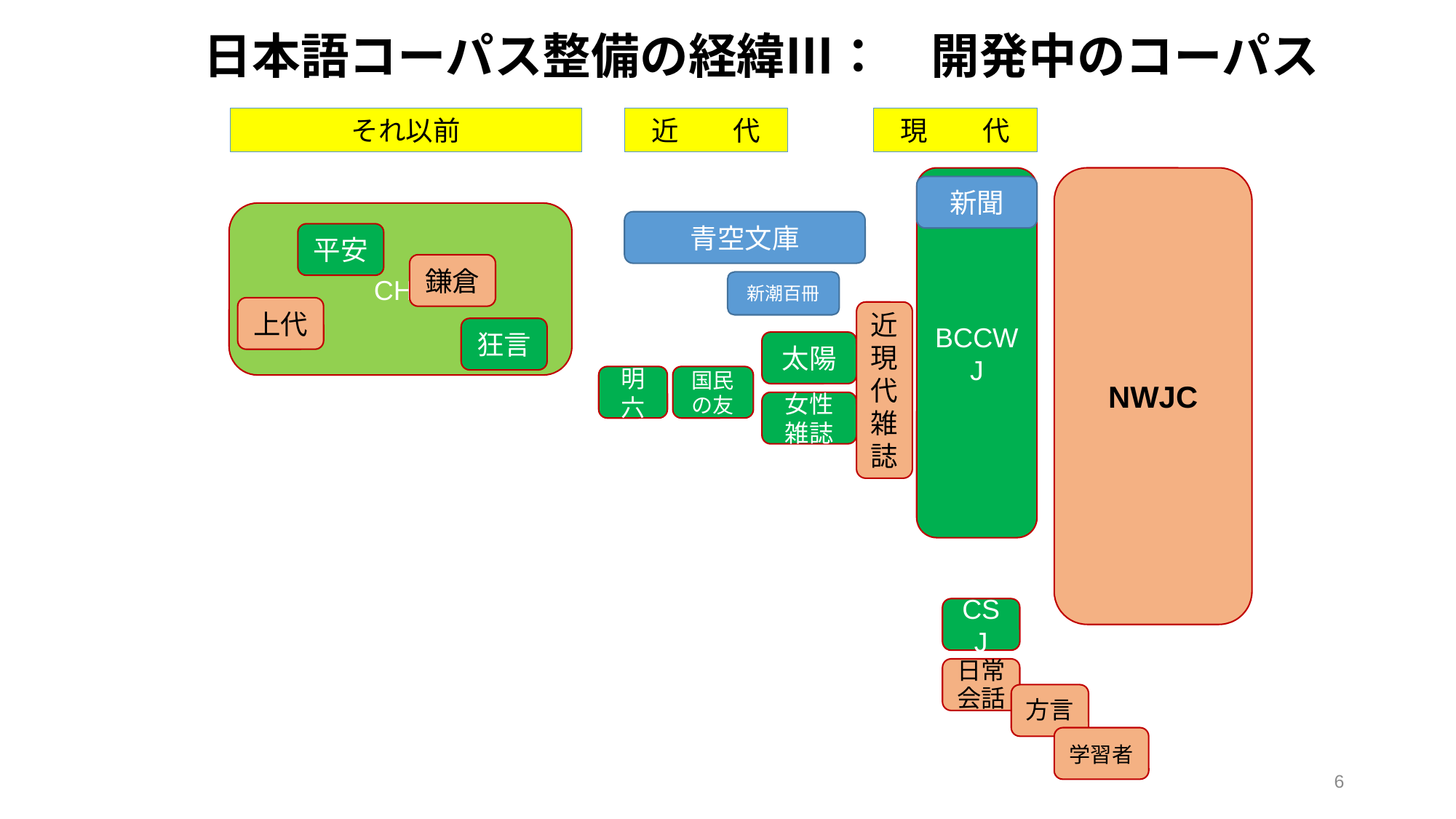

日本語コーパス整備の経緯Ⅲ：　開発中のコーパス
それ以前
近　　代
現　　代
BCCWJ
NWJC
新聞
CHJ
青空文庫
平安
鎌倉
新潮百冊
上代
近現代雑誌
狂言
太陽
明六
国民の友
女性雑誌
CSJ
日常会話
方言
学習者
6